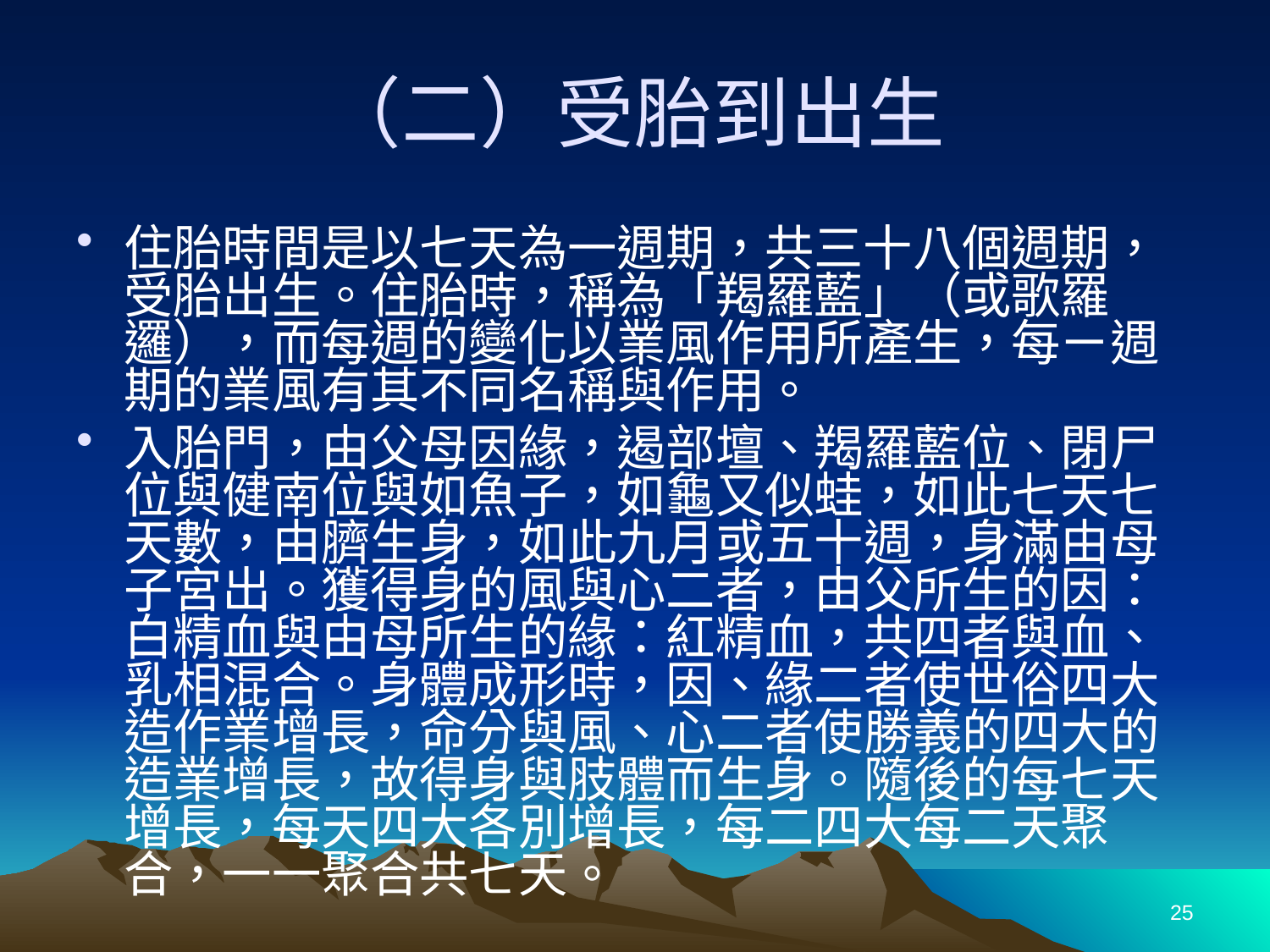

# （二）受胎到出生
住胎時間是以七天為一週期，共三十八個週期，受胎出生。住胎時，稱為「羯羅藍」（或歌羅邏），而每週的變化以業風作用所產生，每ㄧ週期的業風有其不同名稱與作用。
入胎門，由父母因緣，遏部壇、羯羅藍位、閉尸位與健南位與如魚子，如龜又似蛙，如此七天七天數，由臍生身，如此九月或五十週，身滿由母子宮出。獲得身的風與心二者，由父所生的因：白精血與由母所生的緣：紅精血，共四者與血、乳相混合。身體成形時，因、緣二者使世俗四大造作業增長，命分與風、心二者使勝義的四大的造業增長，故得身與肢體而生身。隨後的每七天增長，每天四大各別增長，每二四大每二天聚合，一一聚合共七天。
25